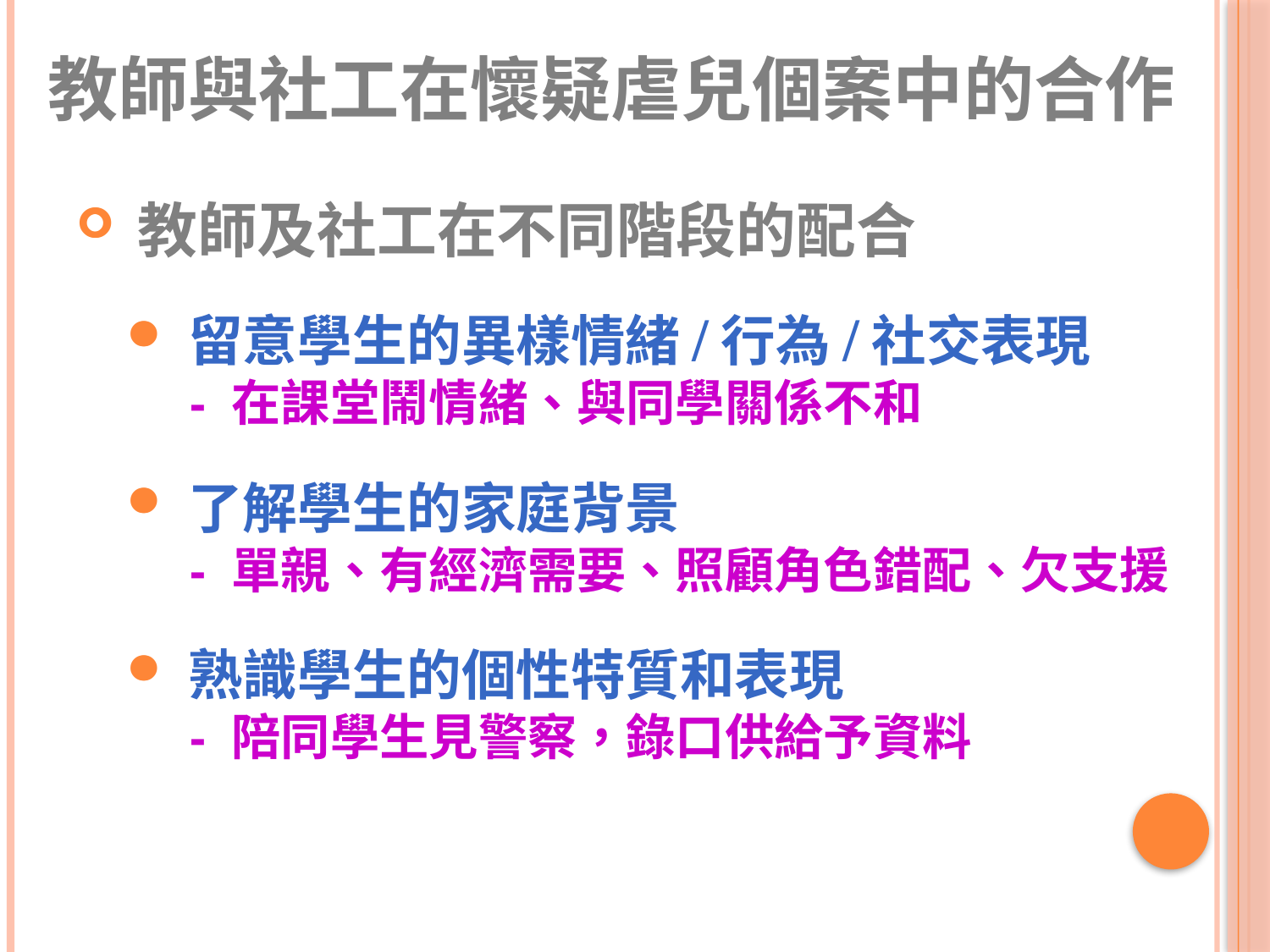

# 教師與社工在懷疑虐兒個案中的合作
教師及社工在不同階段的配合
留意學生的異樣情緒/行為/社交表現
了解學生的家庭背景
熟識學生的個性特質和表現

- 在課堂鬧情緒、與同學關係不和
- 單親、有經濟需要、照顧角色錯配、欠支援
- 陪同學生見警察，錄口供給予資料